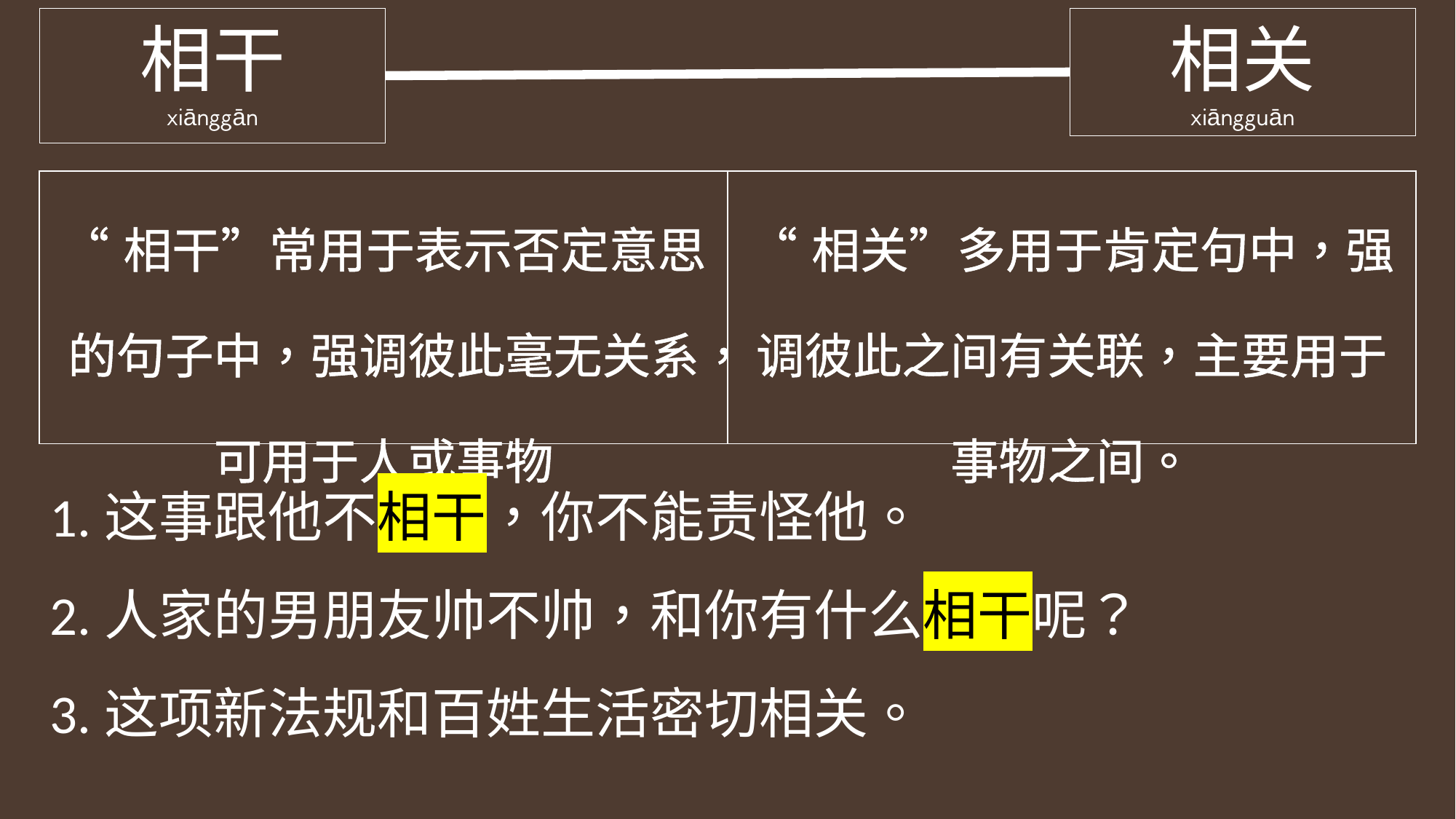

相干
xiānggān

相关
xiāngguān
|  |
| --- |
| “相干”常用于表示否定意思的句子中，强调彼此毫无关系，可用于人或事物 | “相关”多用于肯定句中，强调彼此之间有关联，主要用于事物之间。 |
| --- | --- |
1.这事跟他不相干，你不能责怪他。
2.人家的男朋友帅不帅，和你有什么相干呢？
3.这项新法规和百姓生活密切相关。